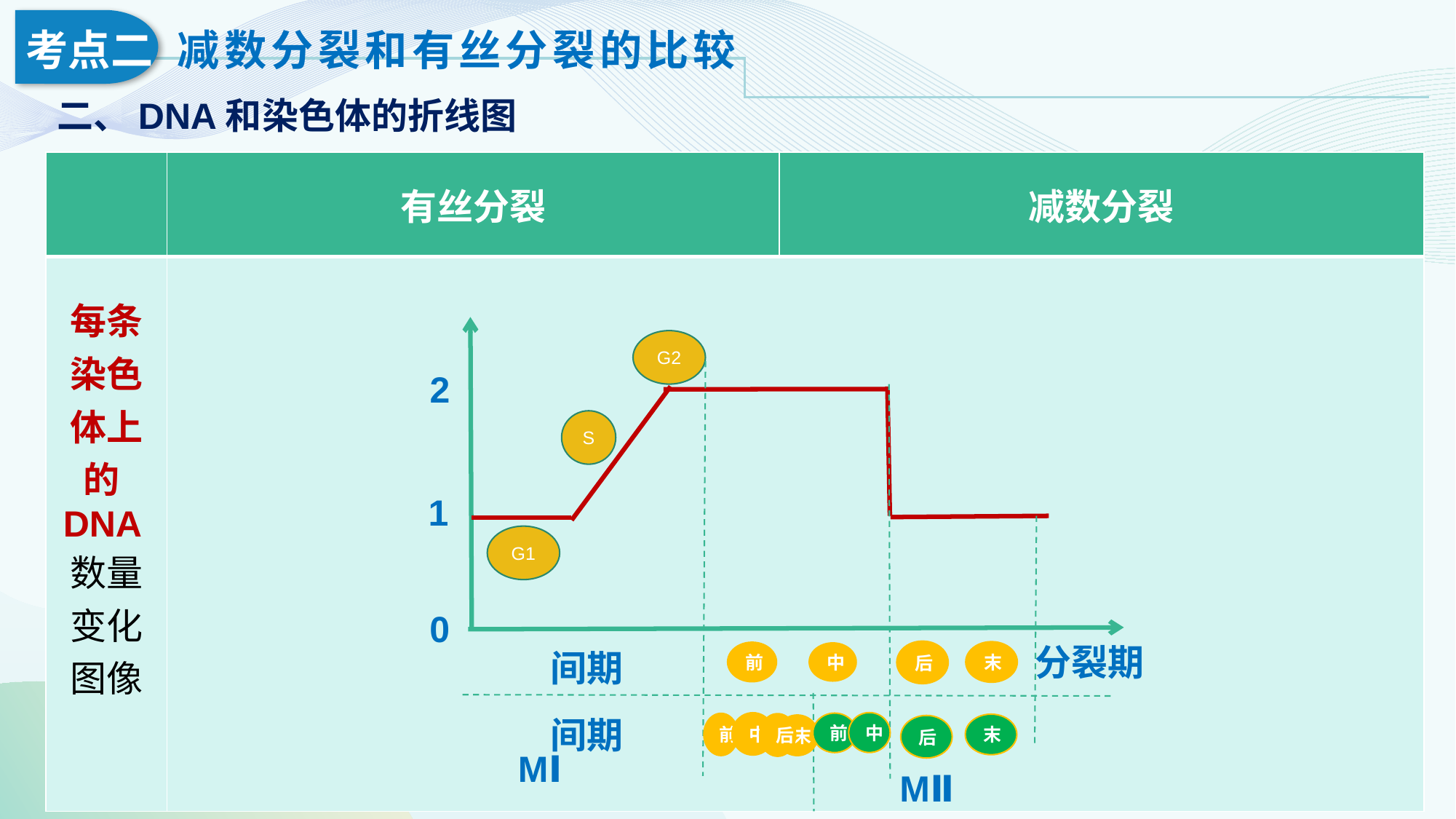

二、DNA和染色体的折线图
|  | 有丝分裂 | 减数分裂 |
| --- | --- | --- |
| 每条染色体上的DNA数量变化图像 |  |  |
G2
2
S
1
G1
0
分裂期
间期
后
末
前
中
间期
中
中
前
前
后
末
末
后
MⅠ
MⅡ